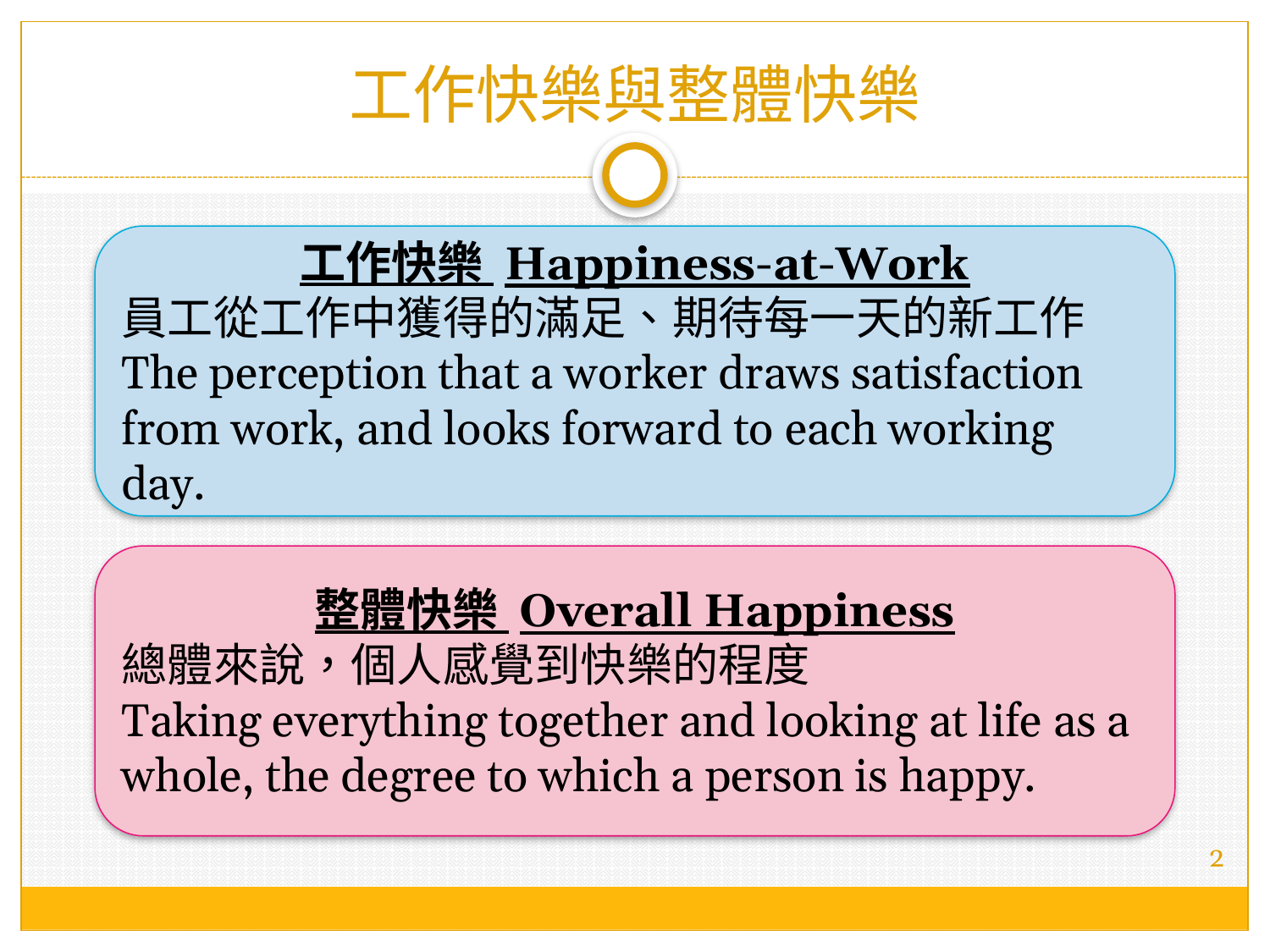

# 工作快樂與整體快樂

工作快樂 Happiness-at-Work
員工從工作中獲得的滿足、期待每一天的新工作
The perception that a worker draws satisfaction from work, and looks forward to each working day.
整體快樂 Overall Happiness
總體來說，個人感覺到快樂的程度
Taking everything together and looking at life as a whole, the degree to which a person is happy.
2